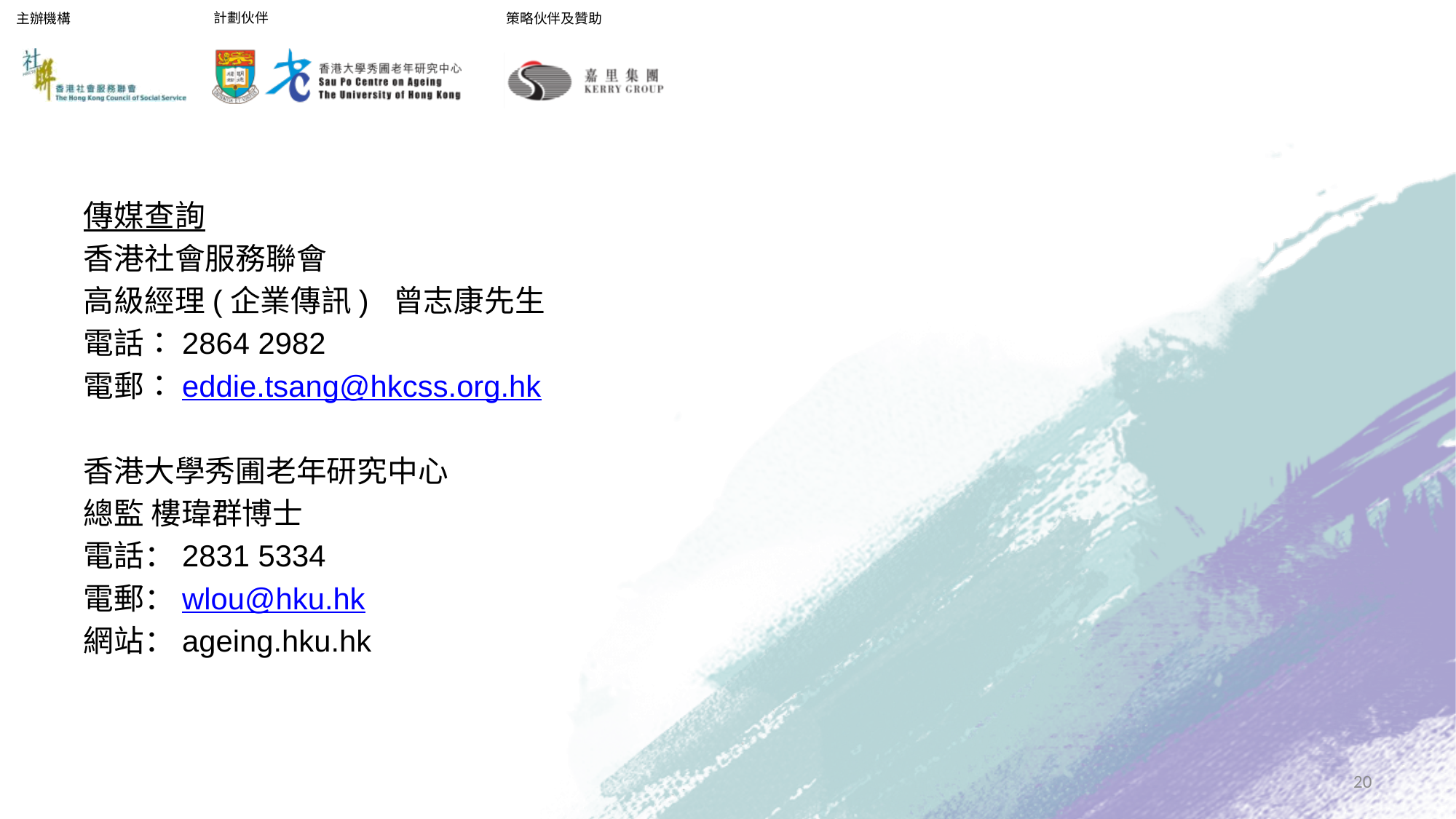

傳媒查詢
香港社會服務聯會
高級經理(企業傳訊)  曾志康先生
電話：2864 2982
電郵：eddie.tsang@hkcss.org.hk

香港大學秀圃老年研究中心
總監 樓瑋群博士
電話：2831 5334
電郵：wlou@hku.hk
網站：ageing.hku.hk

20